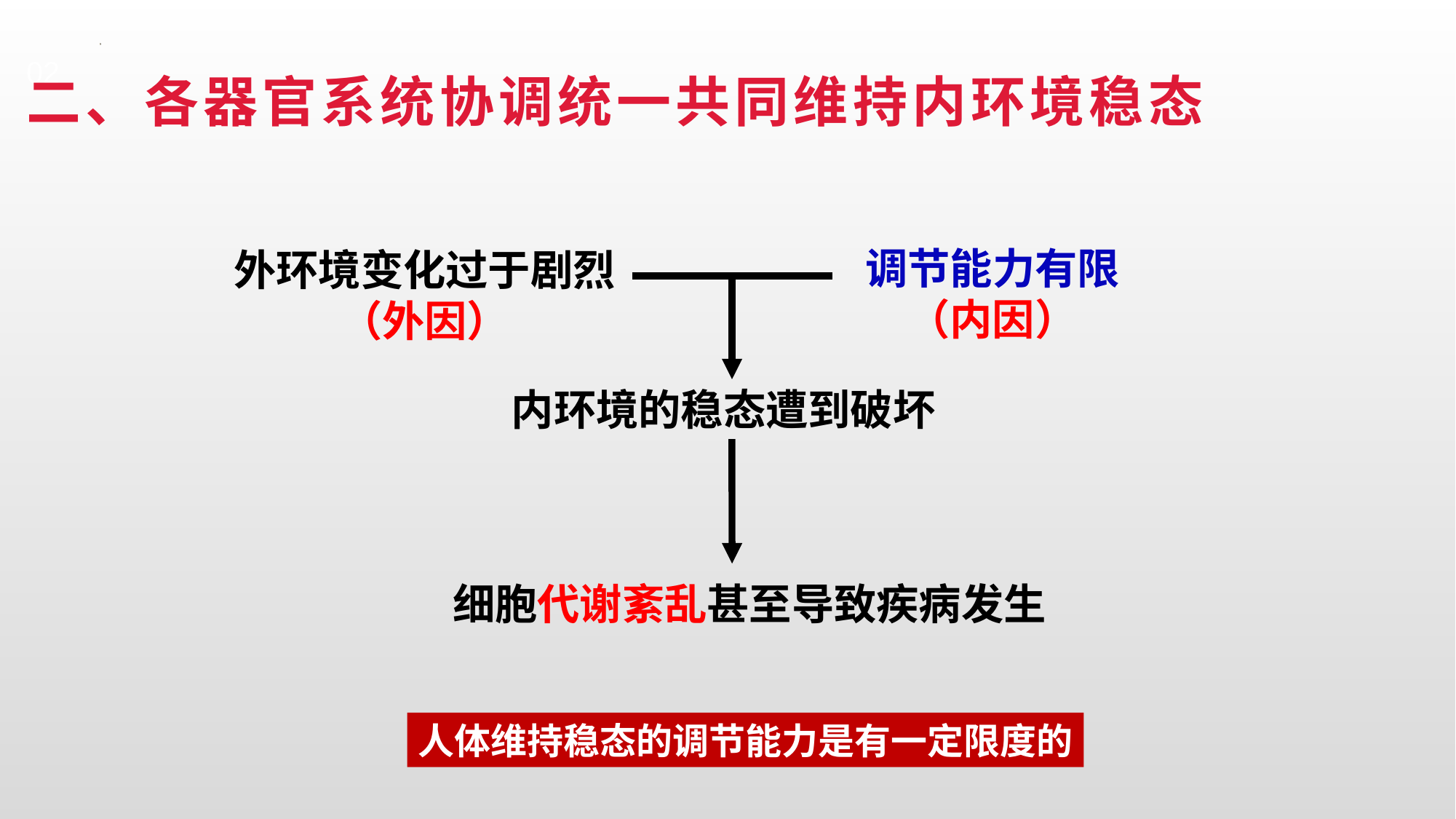

二、各器官系统协调统一共同维持内环境稳态
02
调节能力有限（内因）
外环境变化过于剧烈
（外因）
内环境的稳态遭到破坏
细胞代谢紊乱甚至导致疾病发生
人体维持稳态的调节能力是有一定限度的